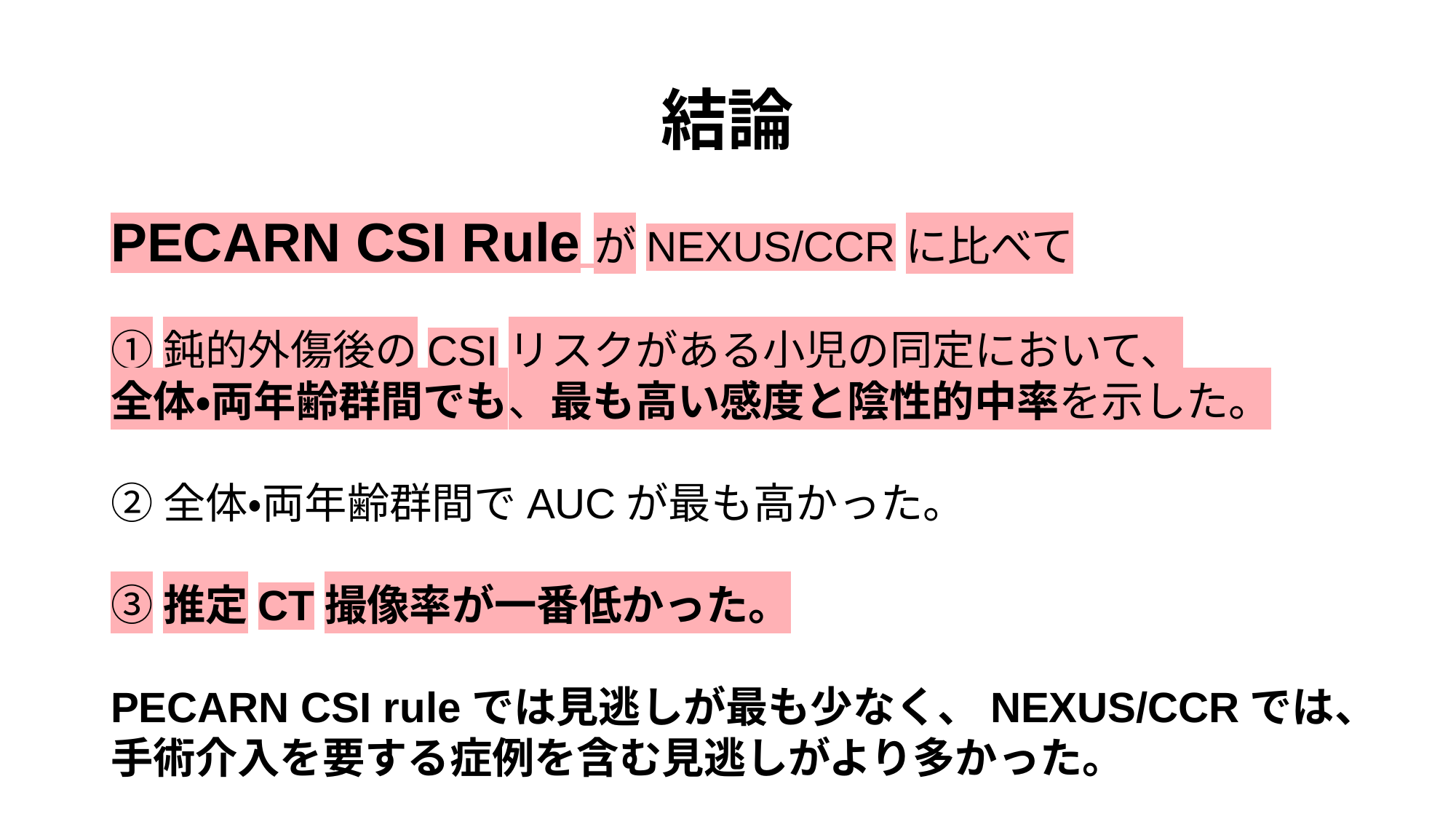

# 結論
PECARN CSI RuleがNEXUS/CCRに比べて

①鈍的外傷後のCSIリスクがある小児の同定において、
全体・両年齢群間でも、最も高い感度と陰性的中率を示した。

②全体・両年齢群間でAUCが最も高かった。

③推定CT撮像率が一番低かった。

PECARN CSI ruleでは見逃しが最も少なく、NEXUS/CCRでは、手術介入を要する症例を含む見逃しがより多かった。